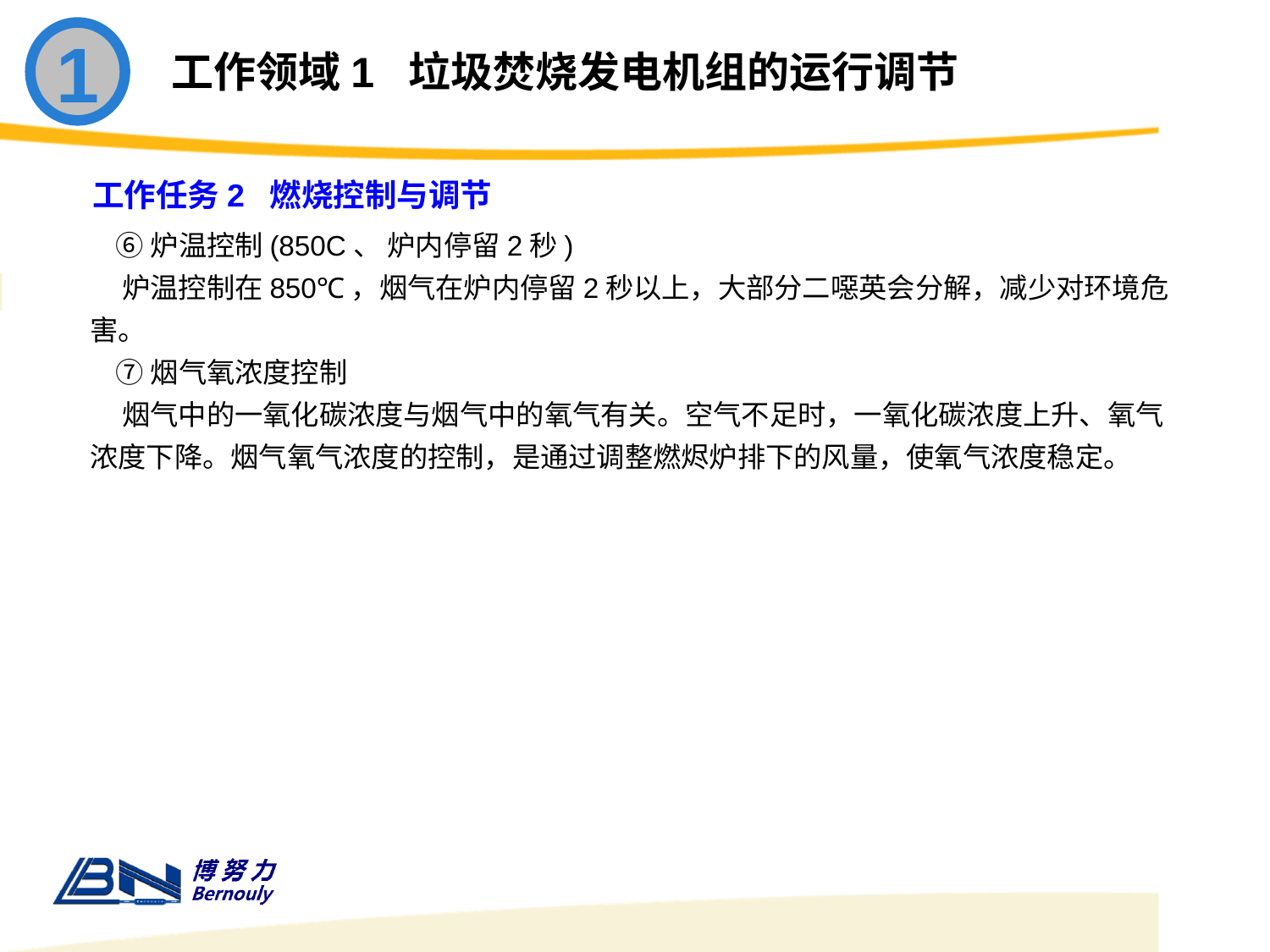

1
工作领域1  垃圾焚烧发电机组的运行调节
工作任务2  燃烧控制与调节
    ⑥炉温控制(850C、 炉内停留2秒)
    炉温控制在850℃，烟气在炉内停留2秒以上，大部分二噁英会分解，减少对环境危害。
    ⑦烟气氧浓度控制
    烟气中的一氧化碳浓度与烟气中的氧气有关。空气不足时，一氧化碳浓度上升、氧气浓度下降。烟气氧气浓度的控制，是通过调整燃烬炉排下的风量，使氧气浓度稳定。